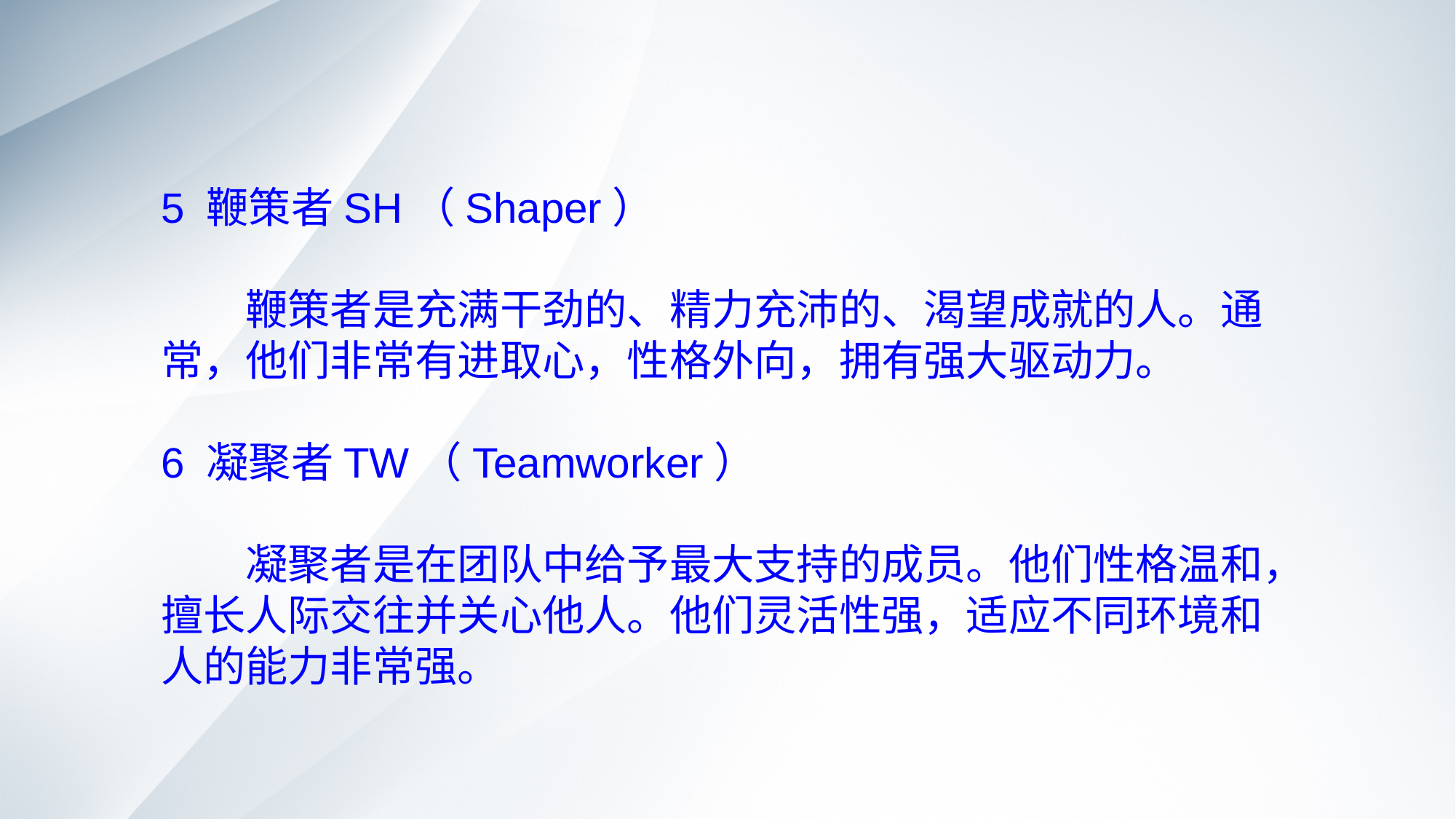

5 鞭策者SH（Shaper）

　　鞭策者是充满干劲的、精力充沛的、渴望成就的人。通常，他们非常有进取心，性格外向，拥有强大驱动力。

6 凝聚者TW（Teamworker）

　　凝聚者是在团队中给予最大支持的成员。他们性格温和，擅长人际交往并关心他人。他们灵活性强，适应不同环境和人的能力非常强。